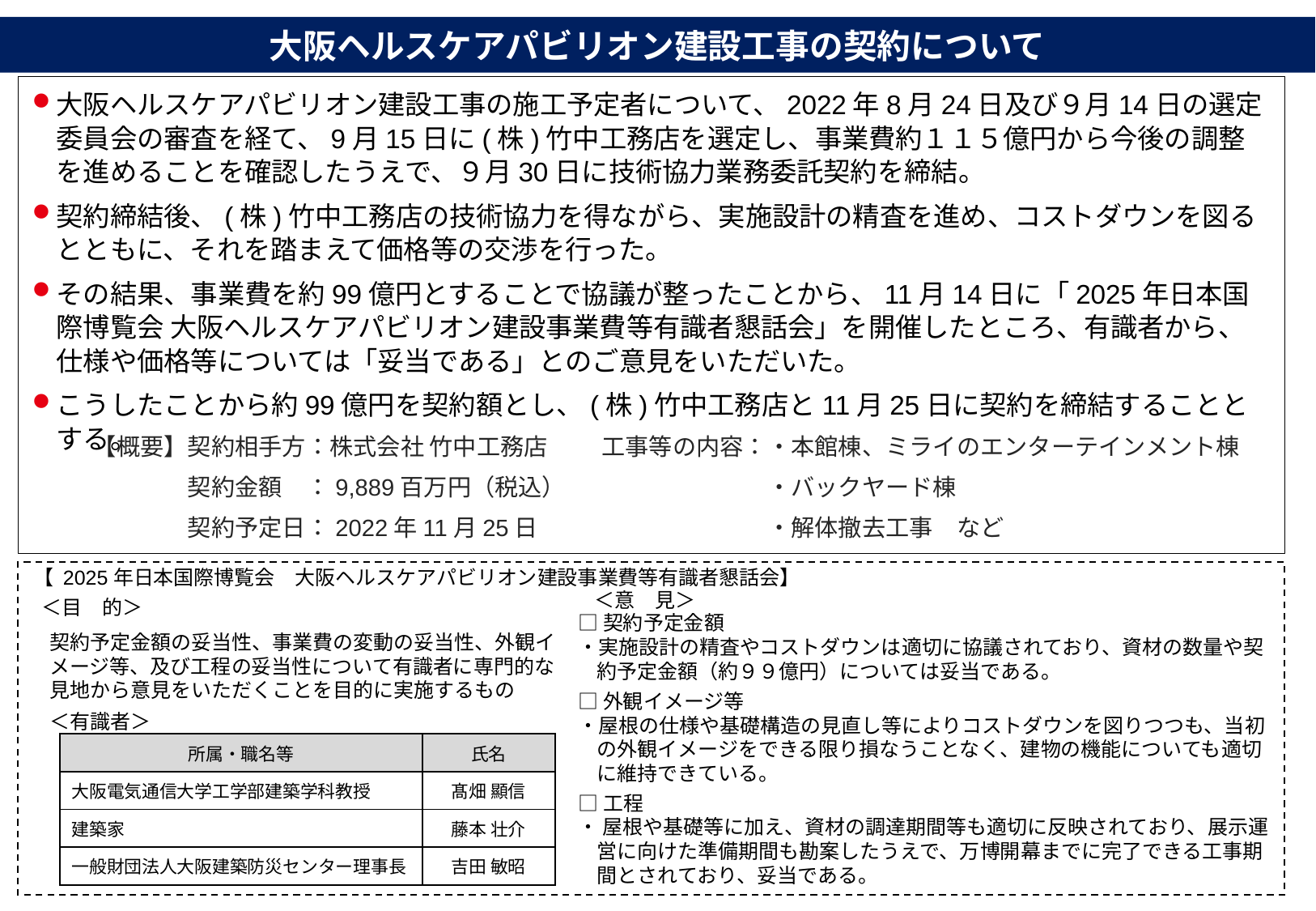

大阪ヘルスケアパビリオン建設工事の契約について

大阪ヘルスケアパビリオン建設工事の施工予定者について、2022年8月24日及び９月14日の選定委員会の審査を経て、9月15日に(株)竹中工務店を選定し、事業費約１１５億円から今後の調整を進めることを確認したうえで、９月30日に技術協力業務委託契約を締結。
契約締結後、(株)竹中工務店の技術協力を得ながら、実施設計の精査を進め、コストダウンを図るとともに、それを踏まえて価格等の交渉を行った。
その結果、事業費を約99億円とすることで協議が整ったことから、11月14日に「2025年日本国際博覧会 大阪ヘルスケアパビリオン建設事業費等有識者懇話会」を開催したところ、有識者から、仕様や価格等については「妥当である」とのご意見をいただいた。
こうしたことから約99億円を契約額とし、(株)竹中工務店と11月25日に契約を締結することとする。
【概要】契約相手方：株式会社 竹中工務店
　　　　契約金額　：9,889百万円（税込）
　　　　契約予定日：2022年11月25日
　工事等の内容：・本館棟、ミライのエンターテインメント棟
　　　　　　　　・バックヤード棟
　　　　　　　　・解体撤去工事　など
【 2025年日本国際博覧会　大阪ヘルスケアパビリオン建設事業費等有識者懇話会】

＜意　見＞
＜目　的＞
□契約予定金額
・実施設計の精査やコストダウンは適切に協議されており、資材の数量や契約予定金額（約９９億円）については妥当である。
□外観イメージ等
・屋根の仕様や基礎構造の見直し等によりコストダウンを図りつつも、当初の外観イメージをできる限り損なうことなく、建物の機能についても適切に維持できている。
□工程
・ 屋根や基礎等に加え、資材の調達期間等も適切に反映されており、展示運営に向けた準備期間も勘案したうえで、万博開幕までに完了できる工事期間とされており、妥当である。
契約予定金額の妥当性、事業費の変動の妥当性、外観イメージ等、及び工程の妥当性について有識者に専門的な見地から意見をいただくことを目的に実施するもの
＜有識者＞

| 所属・職名等 | 氏名 |
| --- | --- |
| 大阪電気通信大学工学部建築学科教授 | 髙畑 顯信 |
| 建築家 | 藤本 壮介 |
| 一般財団法人大阪建築防災センター理事長 | 吉田 敏昭 |